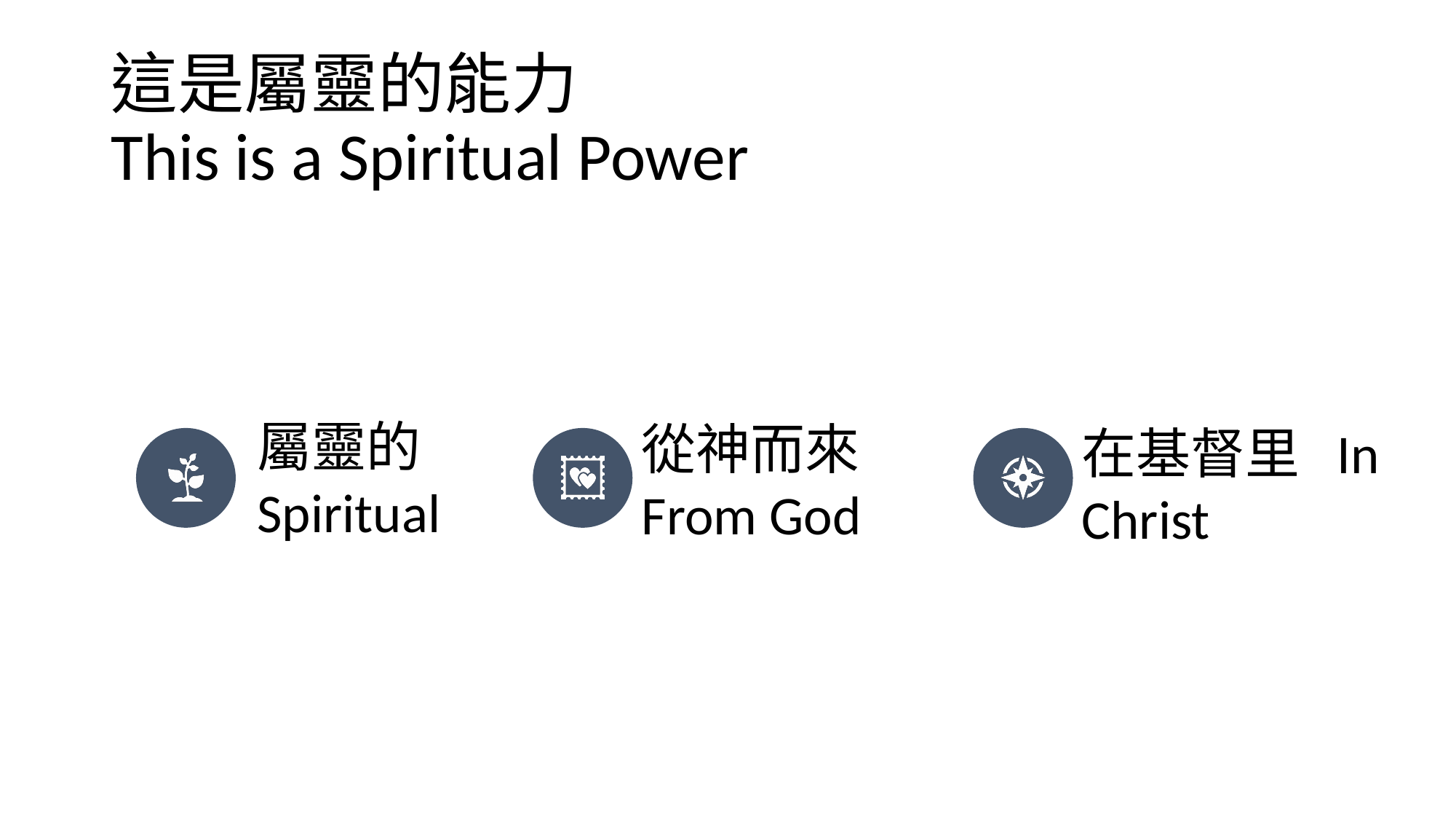

# 這是屬靈的能力 This is a Spiritual Power
屬靈的Spiritual
從神而來      From God
在基督里  In Christ